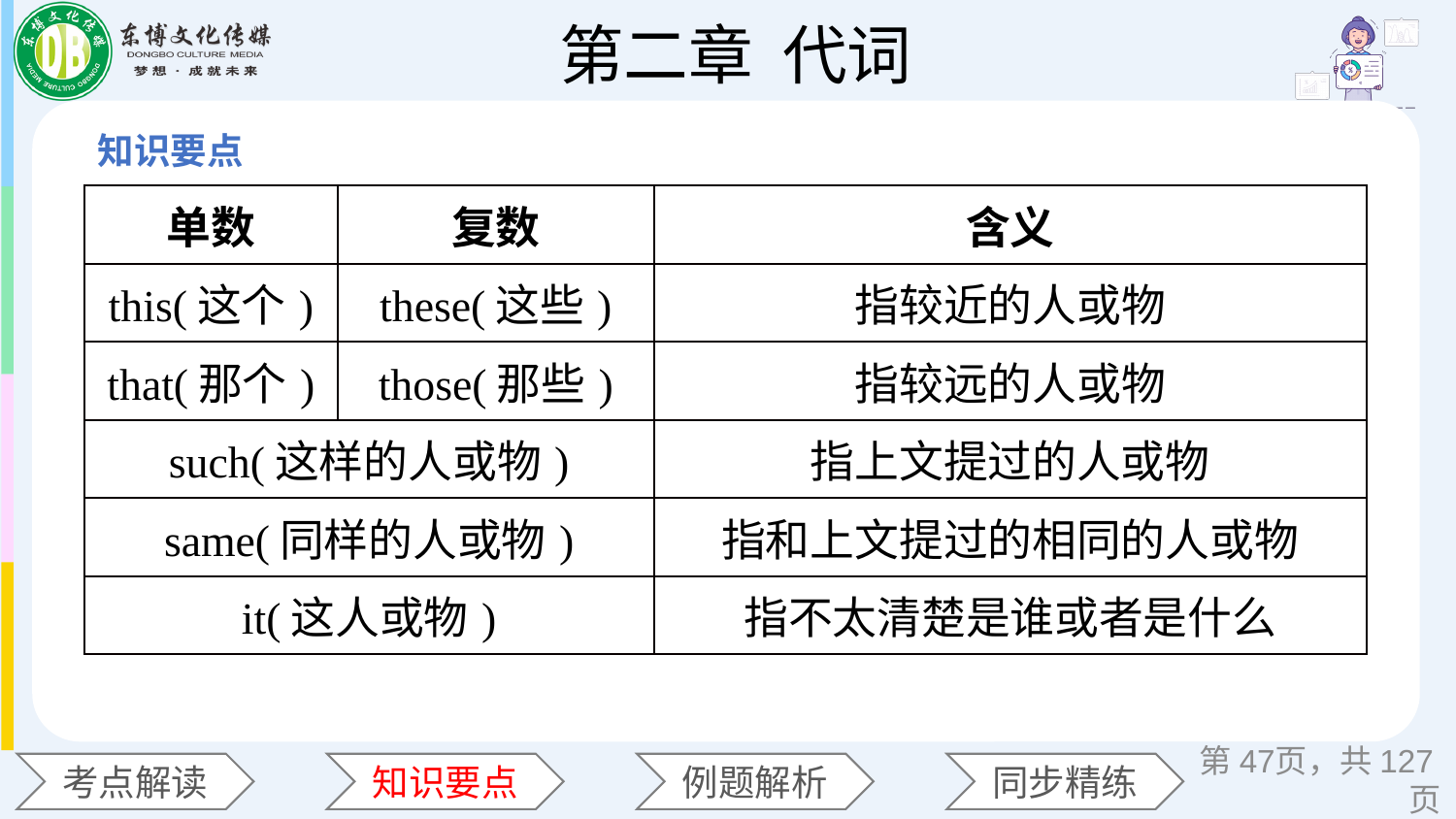

| 单数 | 复数 | 含义 |
| --- | --- | --- |
| this(这个) | these(这些) | 指较近的人或物 |
| that(那个) | those(那些) | 指较远的人或物 |
| such(这样的人或物) |  | 指上文提过的人或物 |
| same(同样的人或物) |  | 指和上文提过的相同的人或物 |
| it(这人或物) |  | 指不太清楚是谁或者是什么 |
第47页，共127页